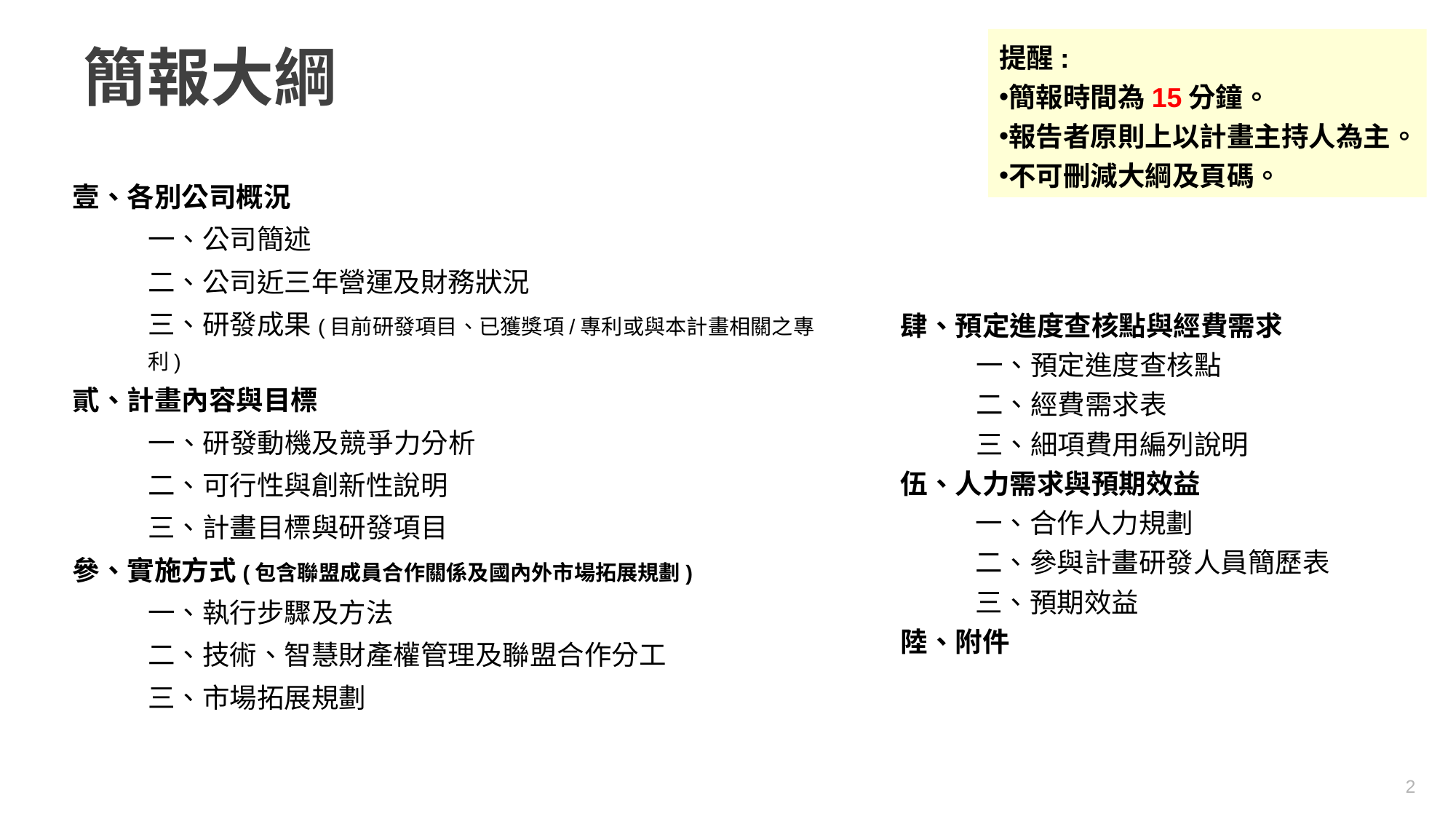

提醒:
簡報時間為15分鐘。
報告者原則上以計畫主持人為主。
不可刪減大綱及頁碼。
# 簡報大綱
壹、各別公司概況
一、公司簡述
二、公司近三年營運及財務狀況
三、研發成果(目前研發項目、已獲獎項/專利或與本計畫相關之專利)
貳、計畫內容與目標
一、研發動機及競爭力分析
二、可行性與創新性說明
三、計畫目標與研發項目
參、實施方式(包含聯盟成員合作關係及國內外市場拓展規劃)
一、執行步驟及方法
二、技術、智慧財產權管理及聯盟合作分工
三、市場拓展規劃
肆、預定進度查核點與經費需求
一、預定進度查核點
二、經費需求表
三、細項費用編列說明
伍、人力需求與預期效益
一、合作人力規劃
二、參與計畫研發人員簡歷表
三、預期效益
陸、附件
2